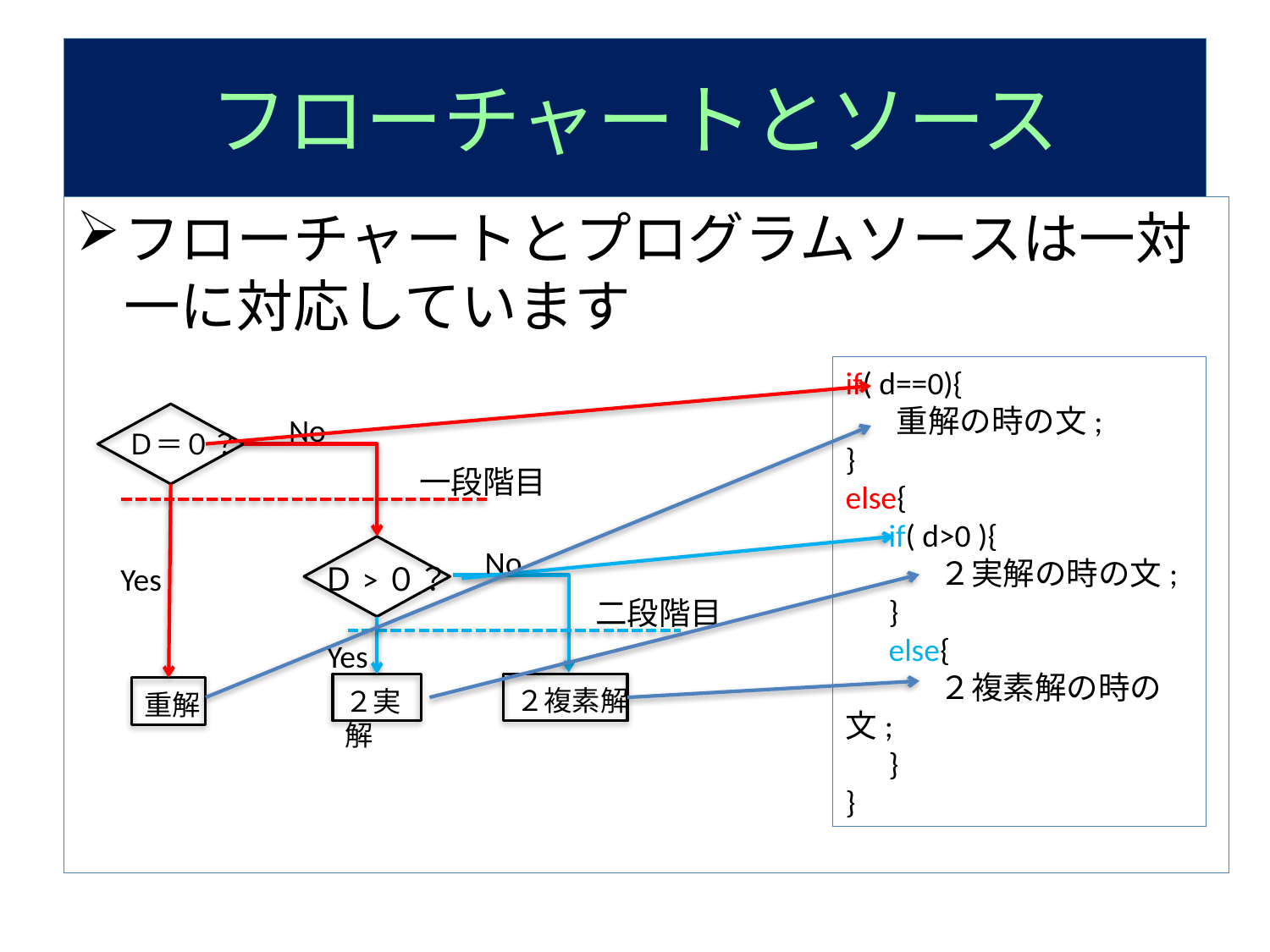

# フローチャートとソース
フローチャートとプログラムソースは一対一に対応しています
if( d==0){
      重解の時の文;
}
else{
      if( d>0 ){
            ２実解の時の文;
      }
      else{
            ２複素解の時の文;
      }
}

Ｄ＝０？
No
一段階目

 Ｄ>０？
No
Yes
二段階目
Yes

２複素解
２実解

重解